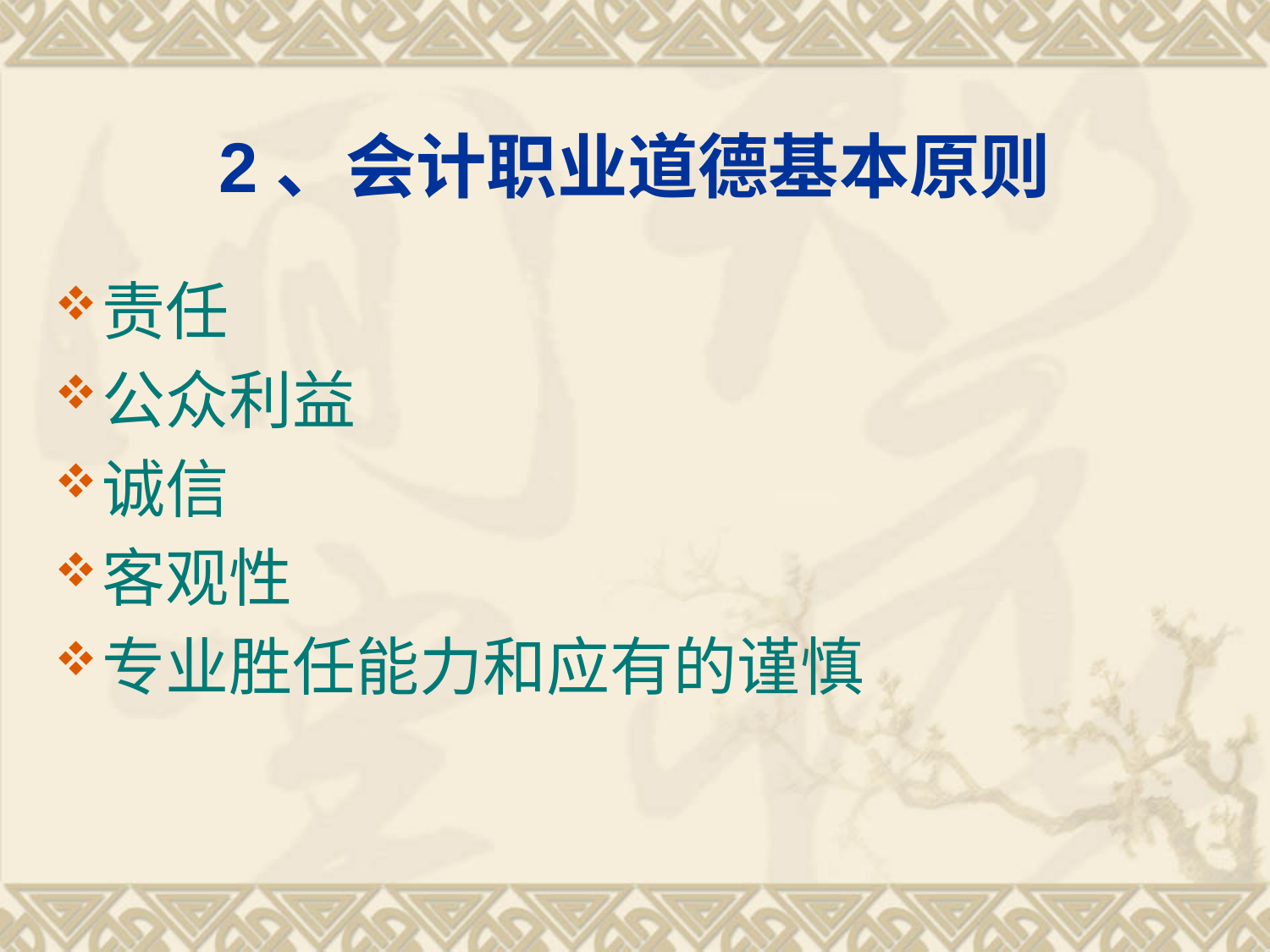

# 2、会计职业道德基本原则
责任
公众利益
诚信
客观性
专业胜任能力和应有的谨慎